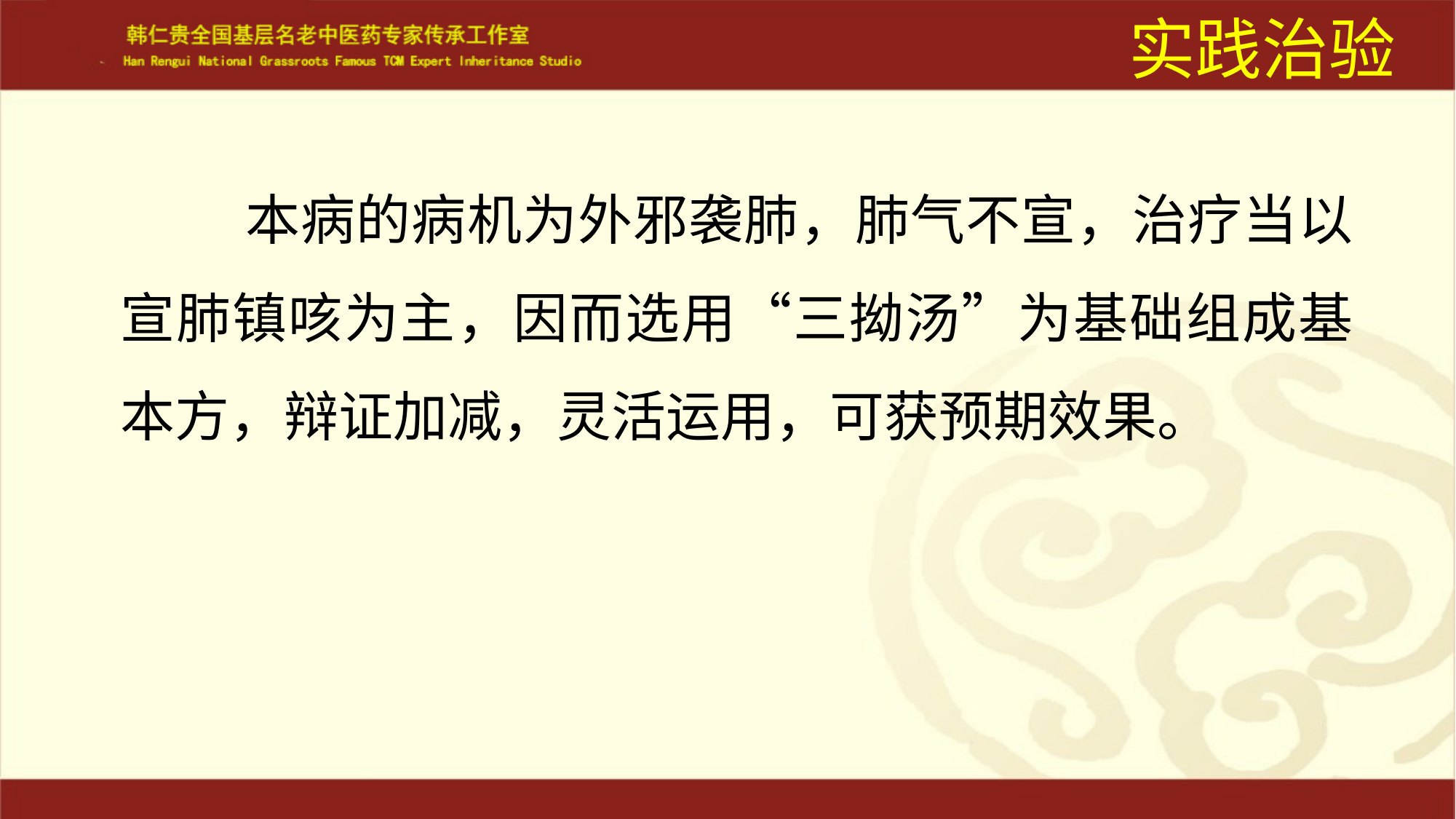

# 实践治验
           本病的病机为外邪袭肺，肺气不宣，治疗当以宣肺镇咳为主，因而选用“三拗汤”为基础组成基本方，辩证加减，灵活运用，可获预期效果。